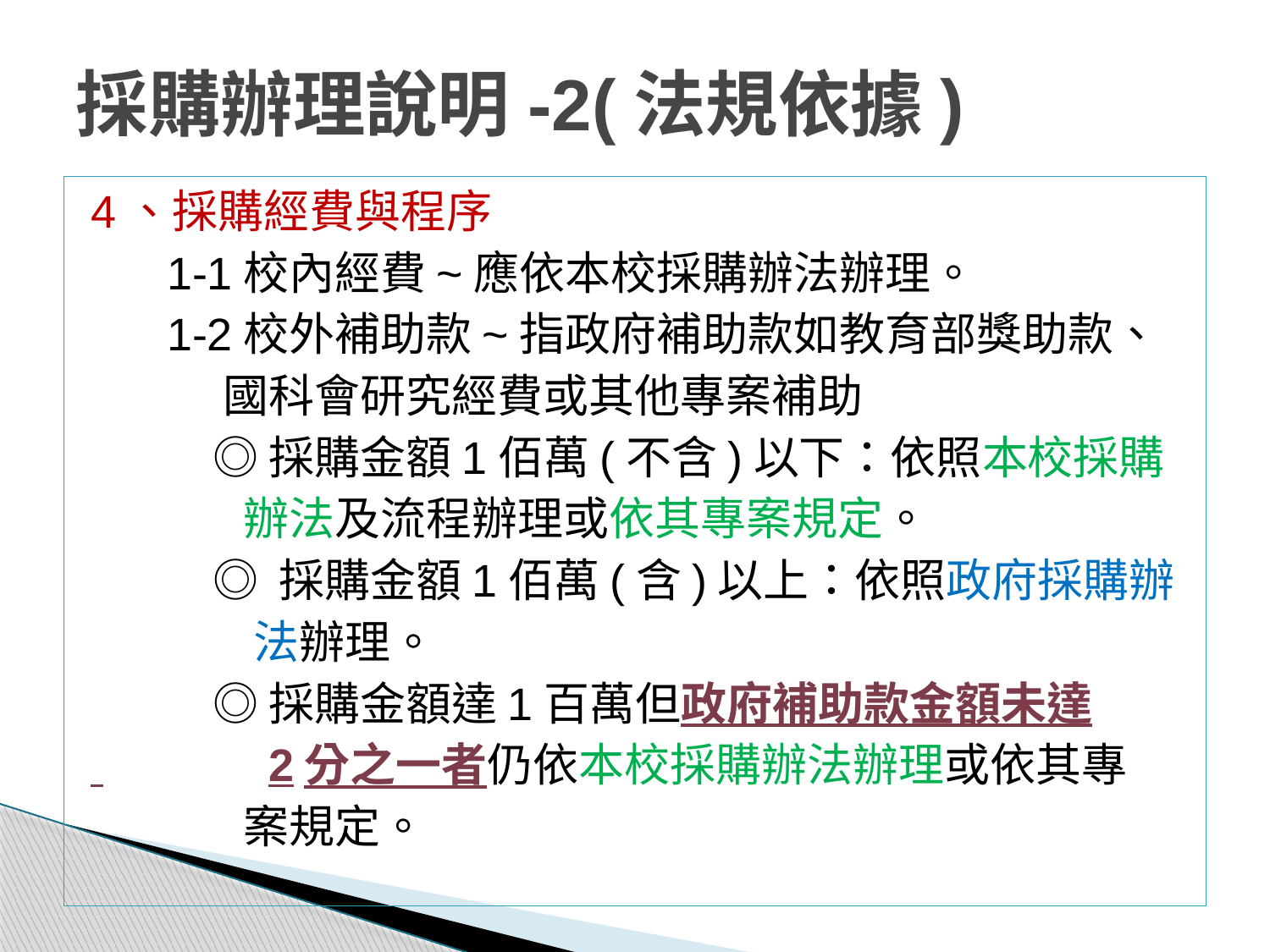

# 採購辦理說明-2(法規依據)
4、採購經費與程序
      1-1校內經費~應依本校採購辦法辦理。
      1-2校外補助款~指政府補助款如教育部獎助款、
            國科會研究經費或其他專案補助
            ◎採購金額1佰萬(不含)以下：依照本校採購
              辦法及流程辦理或依其專案規定。
            ◎ 採購金額1佰萬(含)以上：依照政府採購辦
               法辦理。
            ◎採購金額達1百萬但政府補助款金額未達
              2分之一者仍依本校採購辦法辦理或依其專
              案規定。